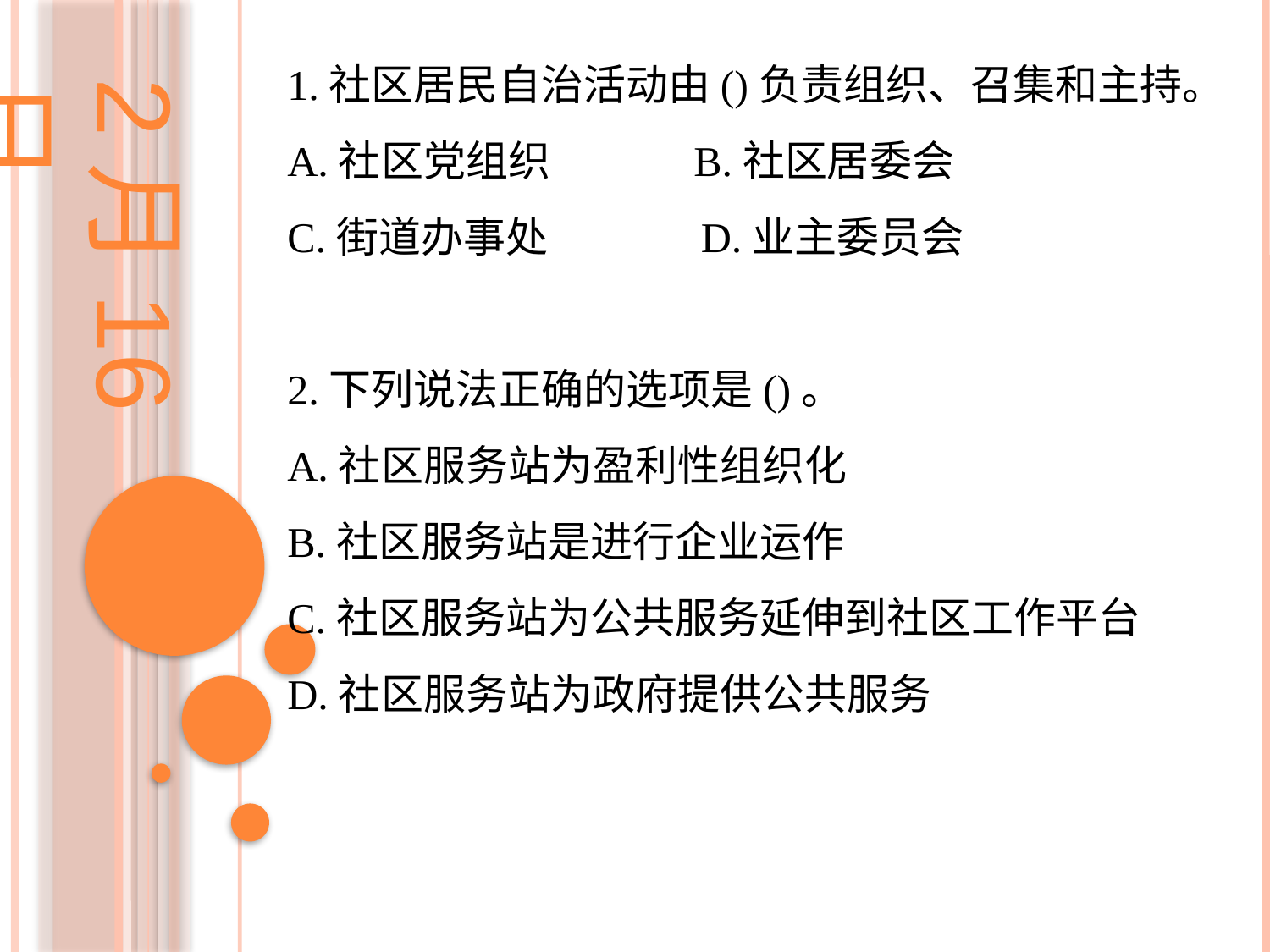

1.社区居民自治活动由()负责组织、召集和主持。
A.社区党组织              B.社区居委会
C.街道办事处               D.业主委员会

2.下列说法正确的选项是()。
A.社区服务站为盈利性组织化
B.社区服务站是进行企业运作
C.社区服务站为公共服务延伸到社区工作平台
D.社区服务站为政府提供公共服务
2月16日